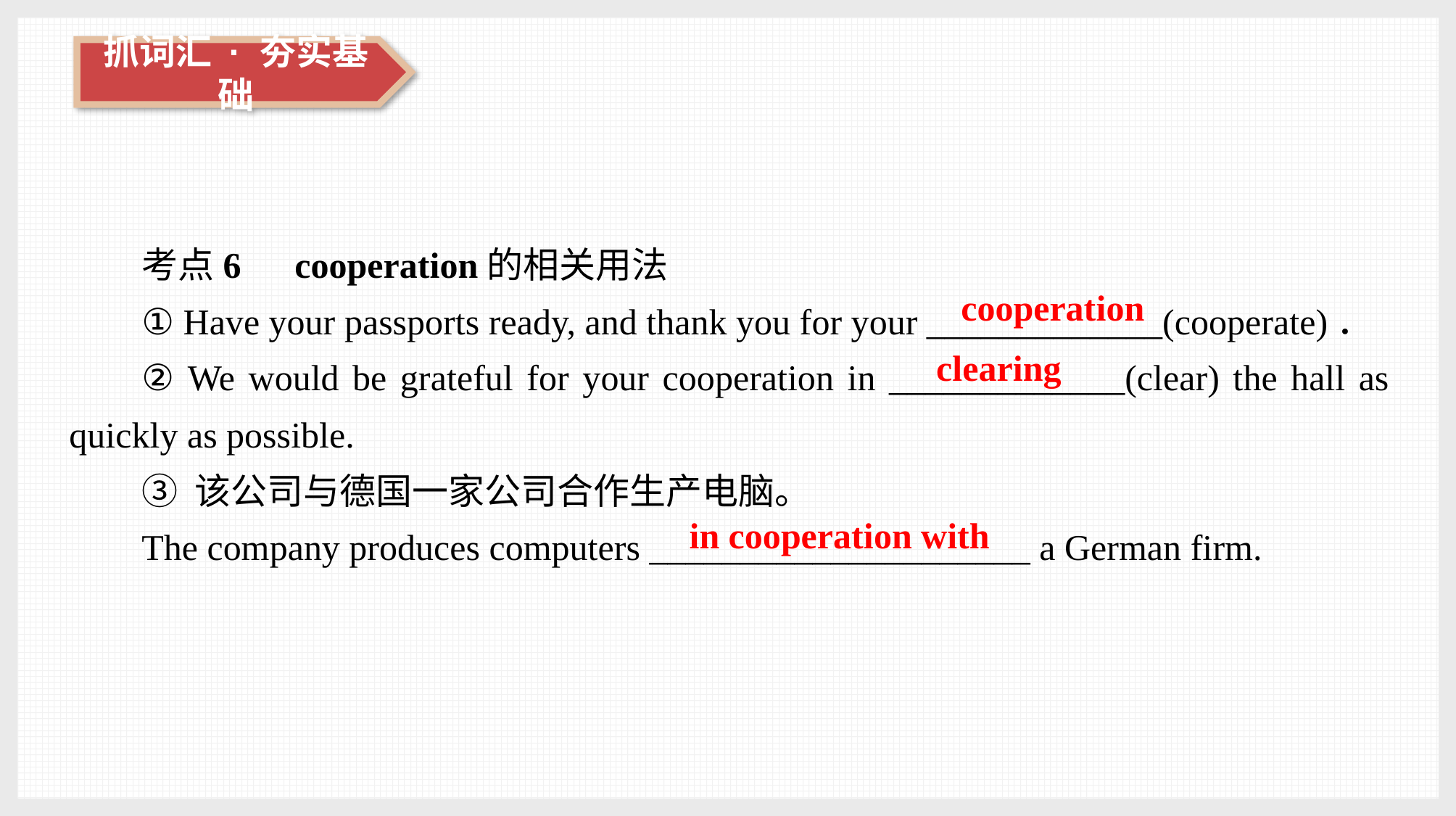

考点6　cooperation的相关用法
① Have your passports ready, and thank you for your _____________(cooperate)．
② We would be grateful for your cooperation in _____________(clear) the hall as quickly as possible.
③ 该公司与德国一家公司合作生产电脑。
The company produces computers _____________________ a German firm.
cooperation
clearing
in cooperation with